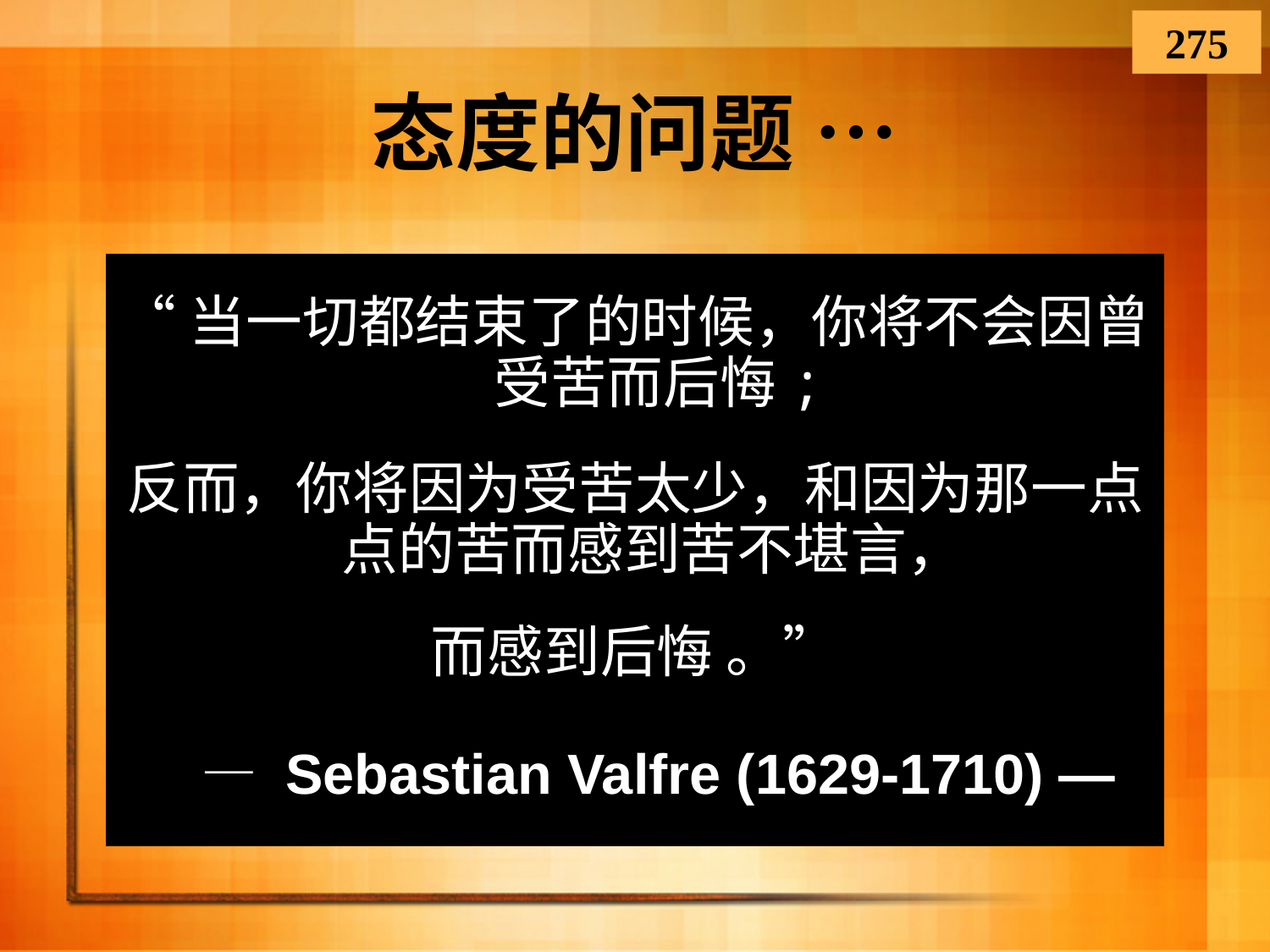

275
# 态度的问题 …
“当一切都结束了的时候，你将不会因曾受苦而后悔;
反而，你将因为受苦太少，和因为那一点点的苦而感到苦不堪言，
而感到后悔 。”
— Sebastian Valfre (1629-1710) —